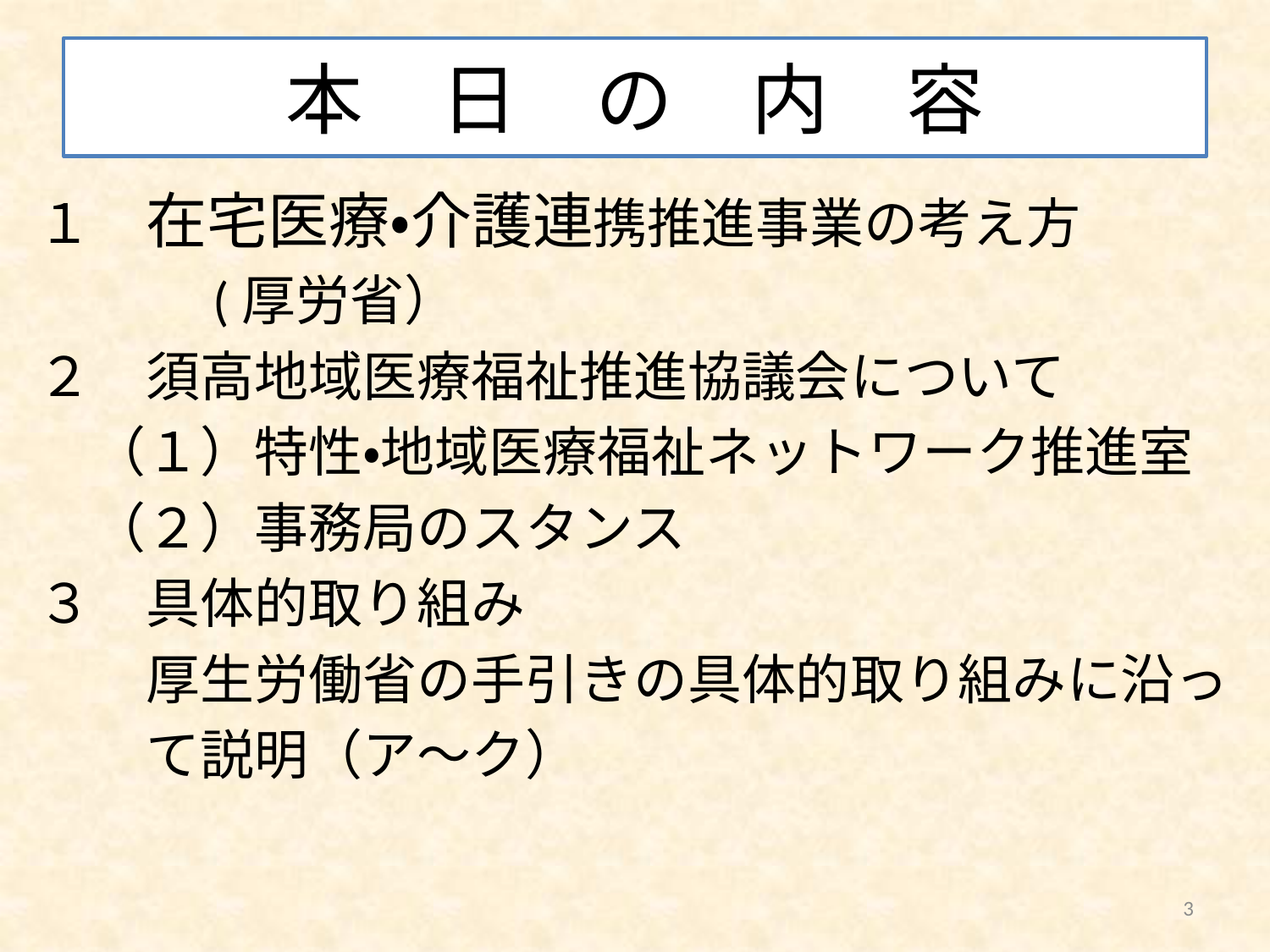

# 本　日　の　内　容
１　在宅医療・介護連携推進事業の考え方
　　　(厚労省）
２　須高地域医療福祉推進協議会について
　（１）特性・地域医療福祉ネットワーク推進室
　（２）事務局のスタンス
３　具体的取り組み
　　厚生労働省の手引きの具体的取り組みに沿っ
　　て説明（ア～ク）
3